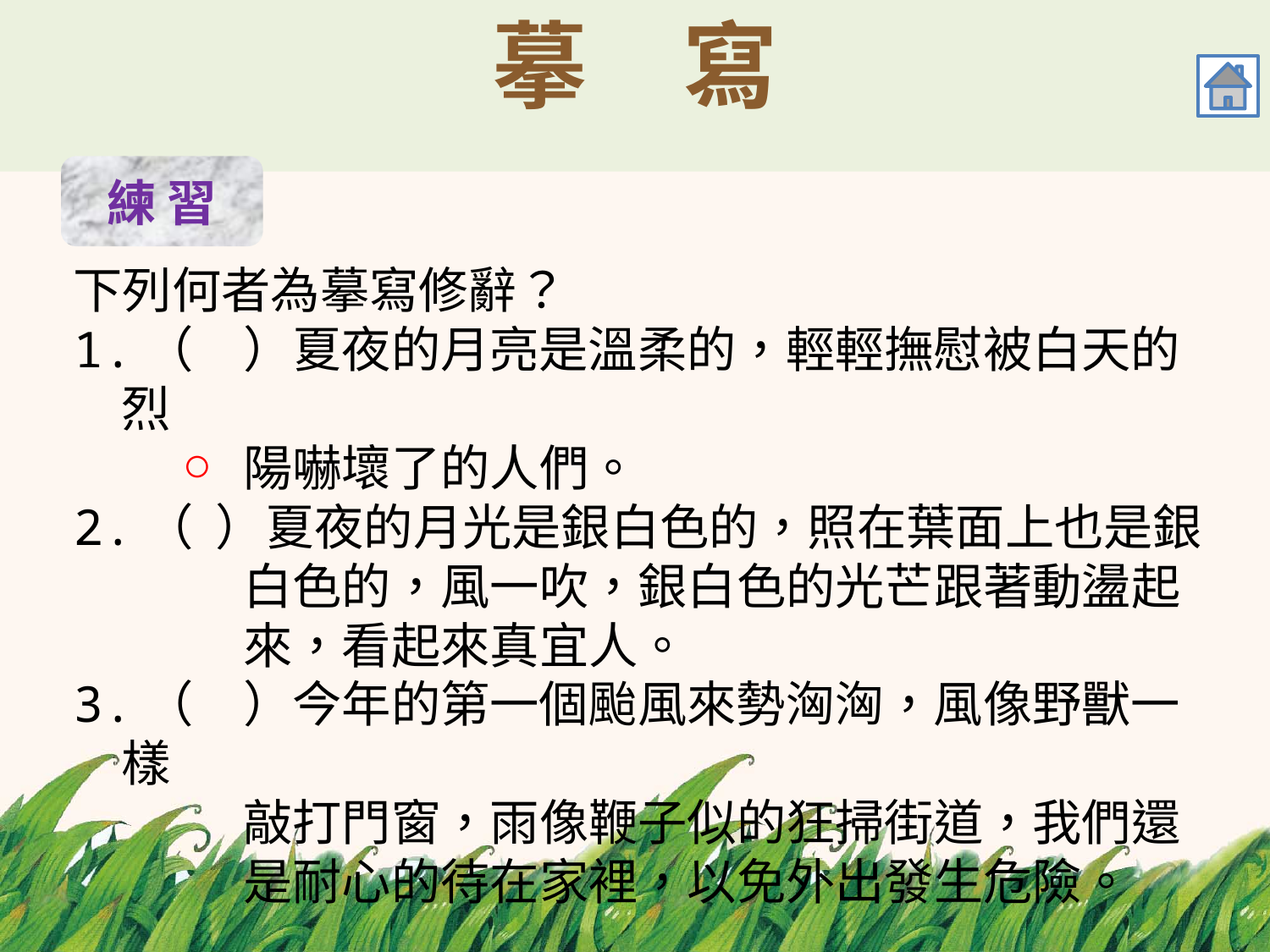

# 摹　寫

練 習
下列何者為摹寫修辭？
1.（　）夏夜的月亮是溫柔的，輕輕撫慰被白天的烈
　　　  陽嚇壞了的人們。
2.（  ）夏夜的月光是銀白色的，照在葉面上也是銀
　　　  白色的，風一吹，銀白色的光芒跟著動盪起
　　　  來，看起來真宜人。
3.（　）今年的第一個颱風來勢洶洶，風像野獸一樣
　　　  敲打門窗，雨像鞭子似的狂掃街道，我們還
　　　  是耐心的待在家裡，以免外出發生危險。
○